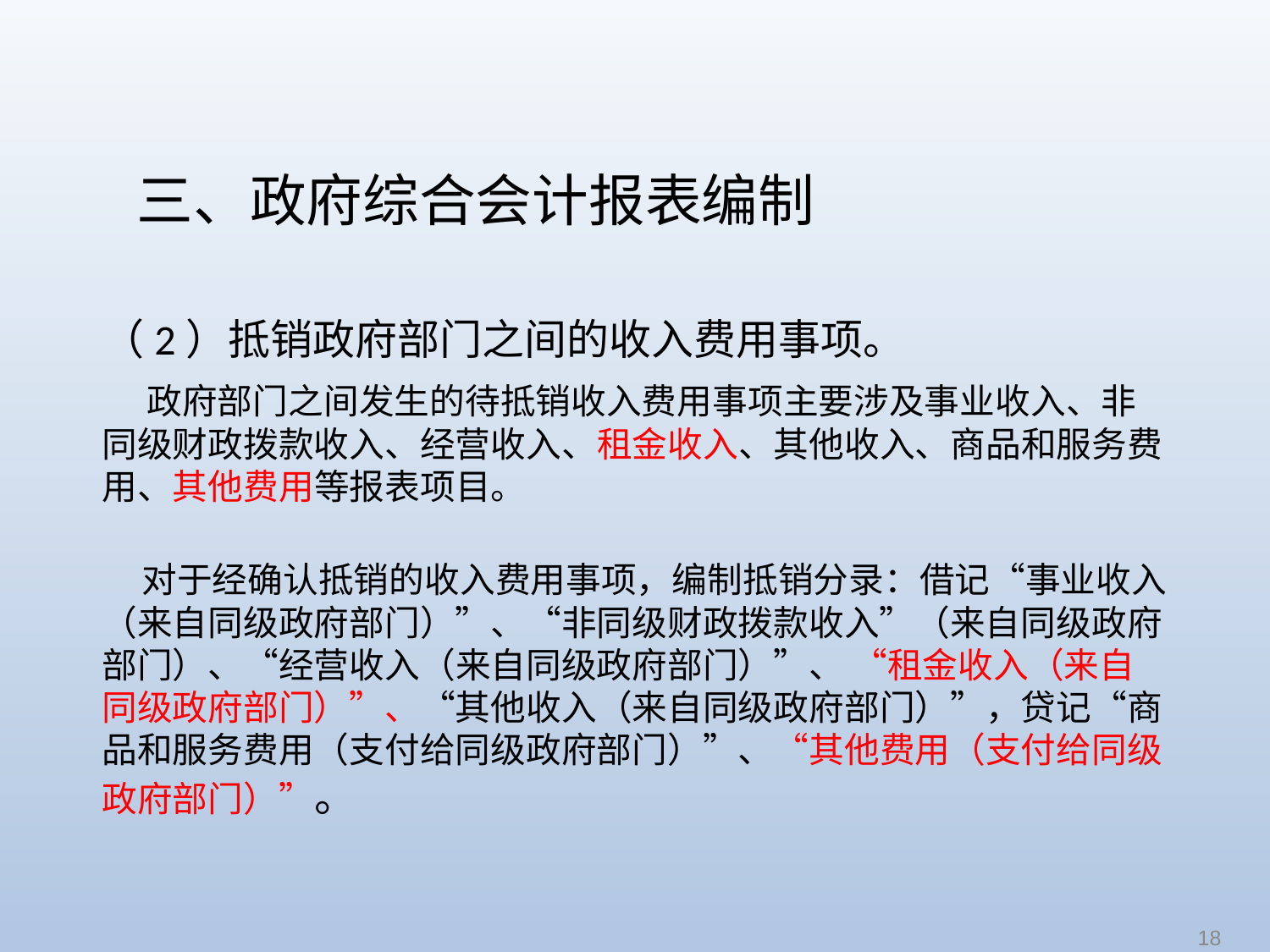

# 三、政府综合会计报表编制
（2）抵销政府部门之间的收入费用事项。
    政府部门之间发生的待抵销收入费用事项主要涉及事业收入、非同级财政拨款收入、经营收入、租金收入、其他收入、商品和服务费用、其他费用等报表项目。

    对于经确认抵销的收入费用事项，编制抵销分录：借记“事业收入（来自同级政府部门）”、“非同级财政拨款收入”（来自同级政府部门）、“经营收入（来自同级政府部门）”、 “租金收入（来自同级政府部门）”、“其他收入（来自同级政府部门）”，贷记“商品和服务费用（支付给同级政府部门）”、“其他费用（支付给同级政府部门）”。
18